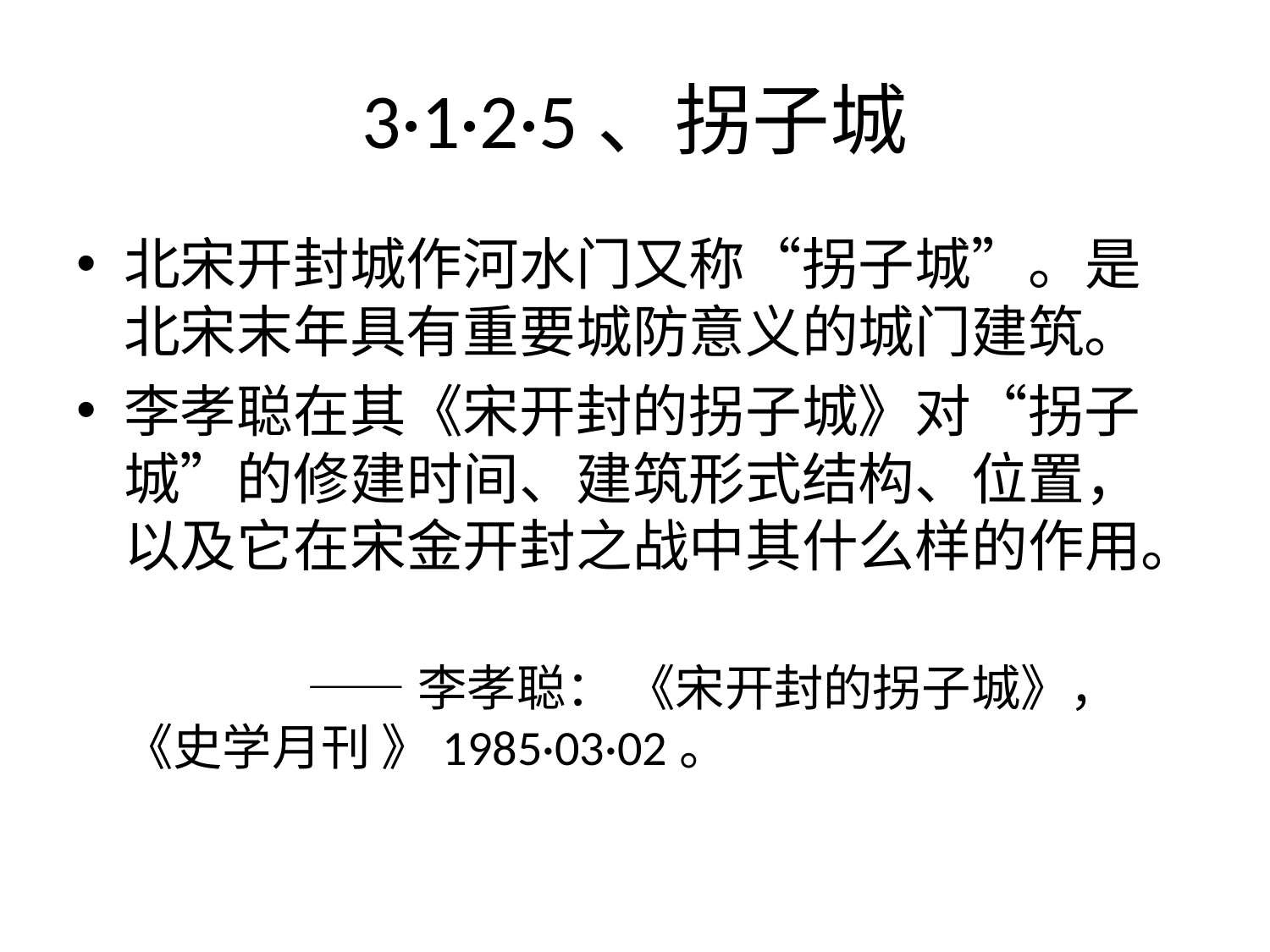

# 3·1·2·5、拐子城
北宋开封城作河水门又称“拐子城”。是北宋末年具有重要城防意义的城门建筑。
李孝聪在其《宋开封的拐子城》对“拐子城”的修建时间、建筑形式结构、位置，以及它在宋金开封之战中其什么样的作用。

                     ——李孝聪： 《宋开封的拐子城》，《史学月刊 》1985·03·02。